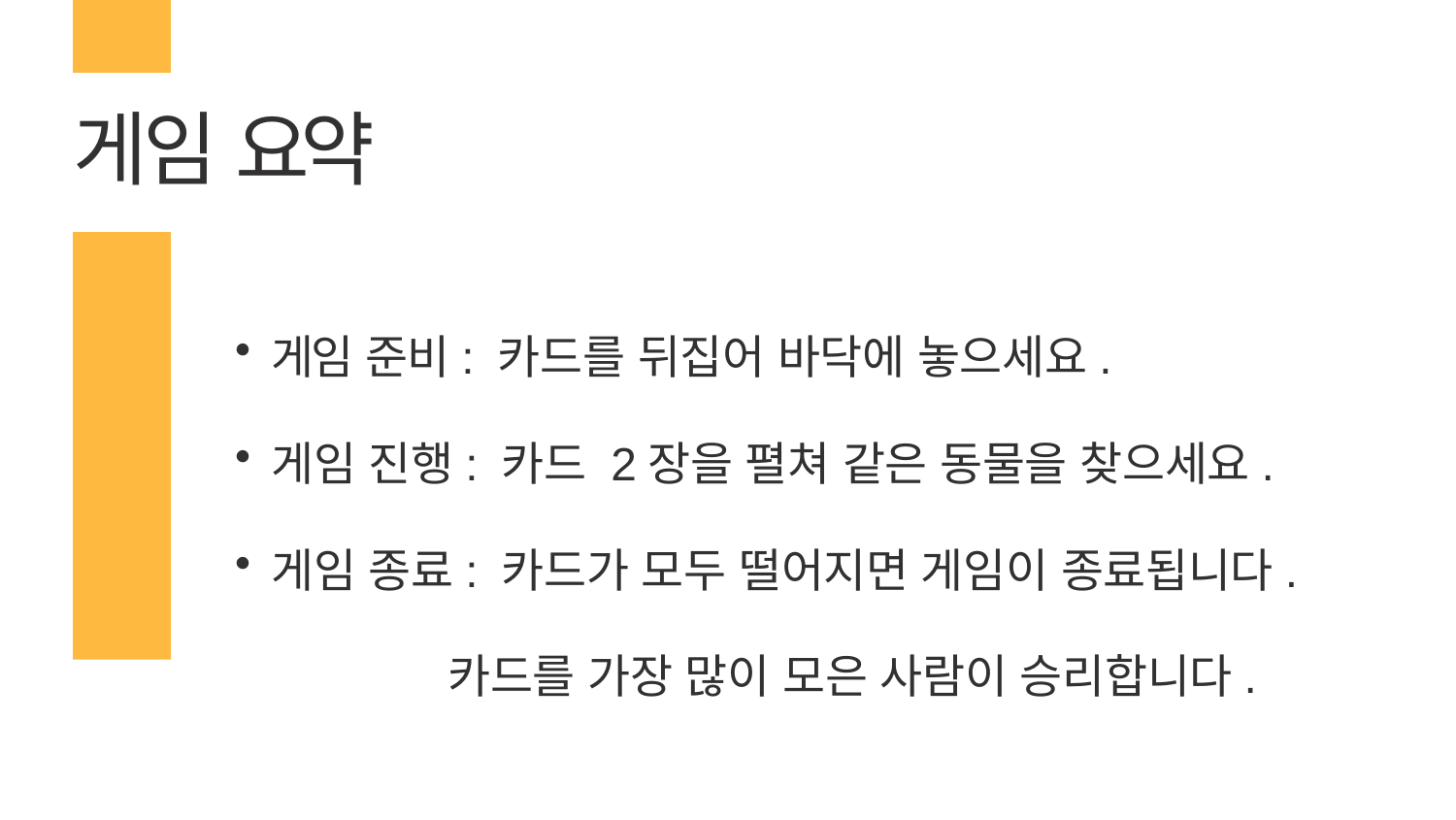

# 게임 요약

게임 준비: 카드를 뒤집어 바닥에 놓으세요.
게임 진행: 카드 2장을 펼쳐 같은 동물을 찾으세요.
게임 종료: 카드가 모두 떨어지면 게임이 종료됩니다.
                카드를 가장 많이 모은 사람이 승리합니다.